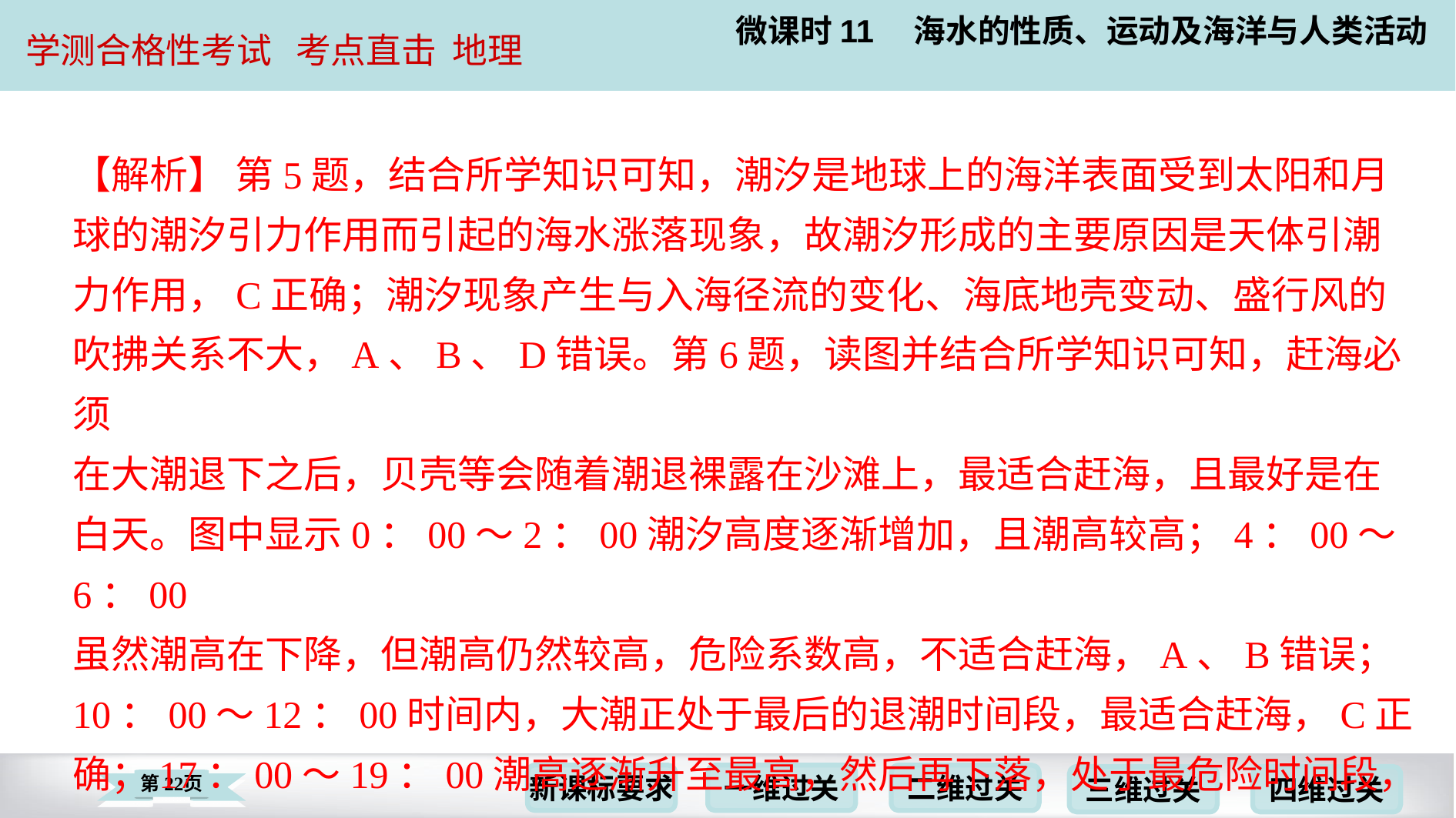

【解析】 第5题，结合所学知识可知，潮汐是地球上的海洋表面受到太阳和月
球的潮汐引力作用而引起的海水涨落现象，故潮汐形成的主要原因是天体引潮
力作用，C正确；潮汐现象产生与入海径流的变化、海底地壳变动、盛行风的
吹拂关系不大，A、B、D错误。第6题，读图并结合所学知识可知，赶海必须
在大潮退下之后，贝壳等会随着潮退裸露在沙滩上，最适合赶海，且最好是在
白天。图中显示0：00～2：00潮汐高度逐渐增加，且潮高较高；4：00～6：00
虽然潮高在下降，但潮高仍然较高，危险系数高，不适合赶海，A、B错误；
10：00～12：00时间内，大潮正处于最后的退潮时间段，最适合赶海，C正
确；17：00～19：00潮高逐渐升至最高，然后再下落，处于最危险时间段，D
错误。